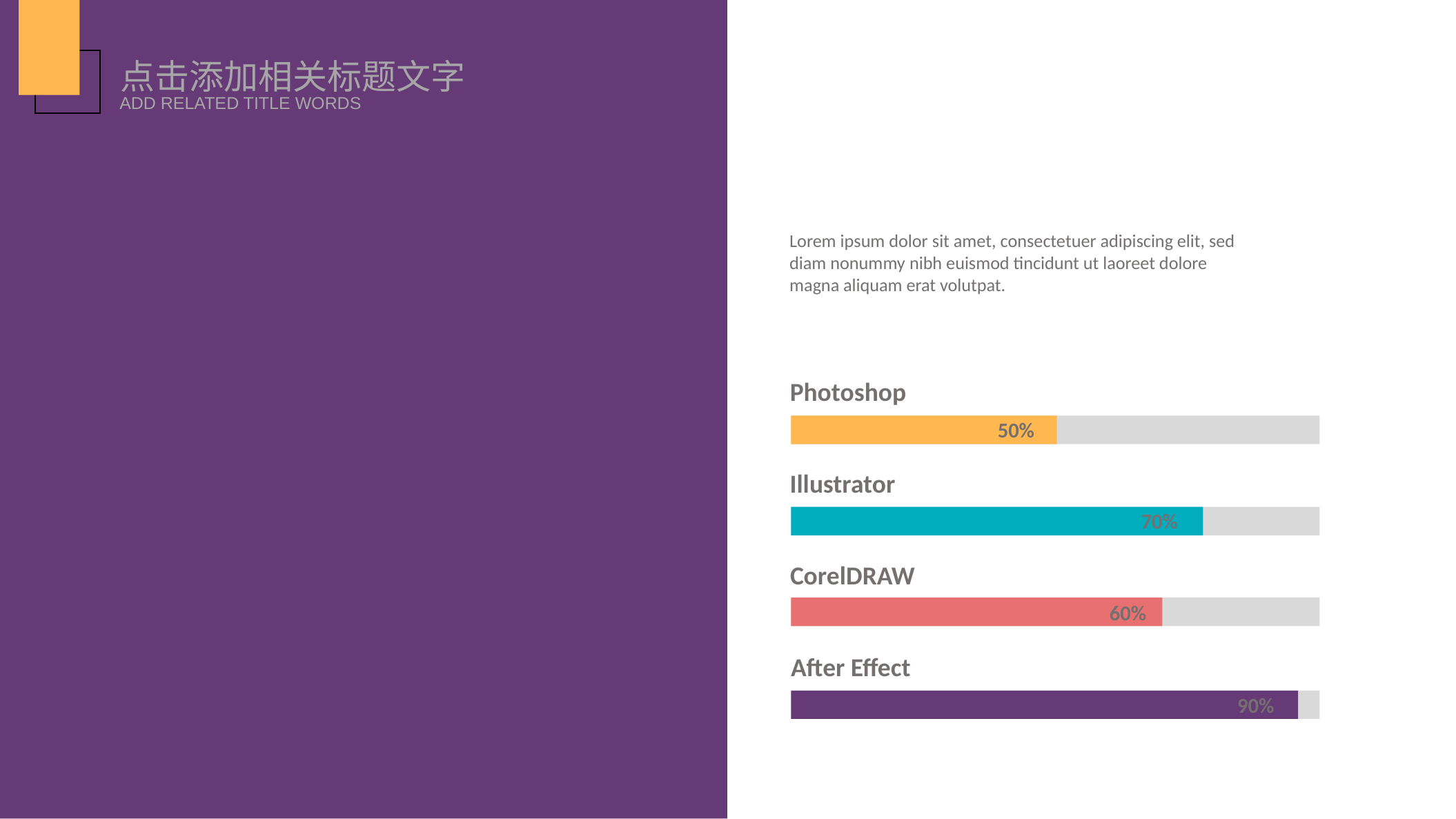

点击添加相关标题文字
ADD RELATED TITLE WORDS
Lorem ipsum dolor sit amet, consectetuer adipiscing elit, sed diam nonummy nibh euismod tincidunt ut laoreet dolore magna aliquam erat volutpat.
Photoshop
50%

Illustrator
70%

CorelDRAW
60%

After Effect
90%